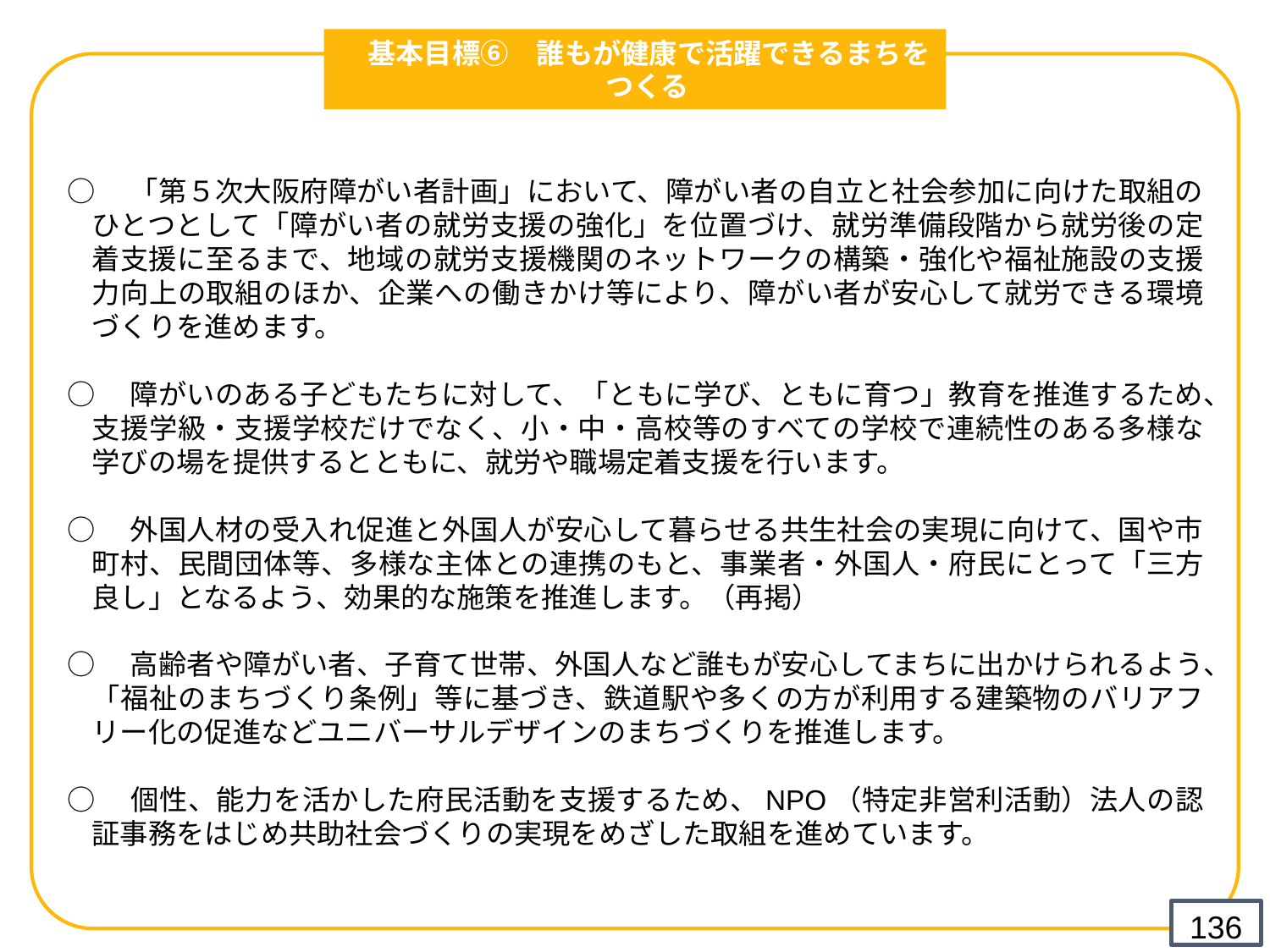

基本目標⑥　誰もが健康で活躍できるまちをつくる

○　「第５次大阪府障がい者計画」において、障がい者の自立と社会参加に向けた取組のひとつとして「障がい者の就労支援の強化」を位置づけ、就労準備段階から就労後の定着支援に至るまで、地域の就労支援機関のネットワークの構築・強化や福祉施設の支援力向上の取組のほか、企業への働きかけ等により、障がい者が安心して就労できる環境づくりを進めます。

○　障がいのある子どもたちに対して、「ともに学び、ともに育つ」教育を推進するため、支援学級・支援学校だけでなく、小・中・高校等のすべての学校で連続性のある多様な学びの場を提供するとともに、就労や職場定着支援を行います。

○　外国人材の受入れ促進と外国人が安心して暮らせる共生社会の実現に向けて、国や市町村、民間団体等、多様な主体との連携のもと、事業者・外国人・府民にとって「三方良し」となるよう、効果的な施策を推進します。（再掲）

○　高齢者や障がい者、子育て世帯、外国人など誰もが安心してまちに出かけられるよう、「福祉のまちづくり条例」等に基づき、鉄道駅や多くの方が利用する建築物のバリアフリー化の促進などユニバーサルデザインのまちづくりを推進します。

○　個性、能力を活かした府民活動を支援するため、NPO（特定非営利活動）法人の認証事務をはじめ共助社会づくりの実現をめざした取組を進めています。

136